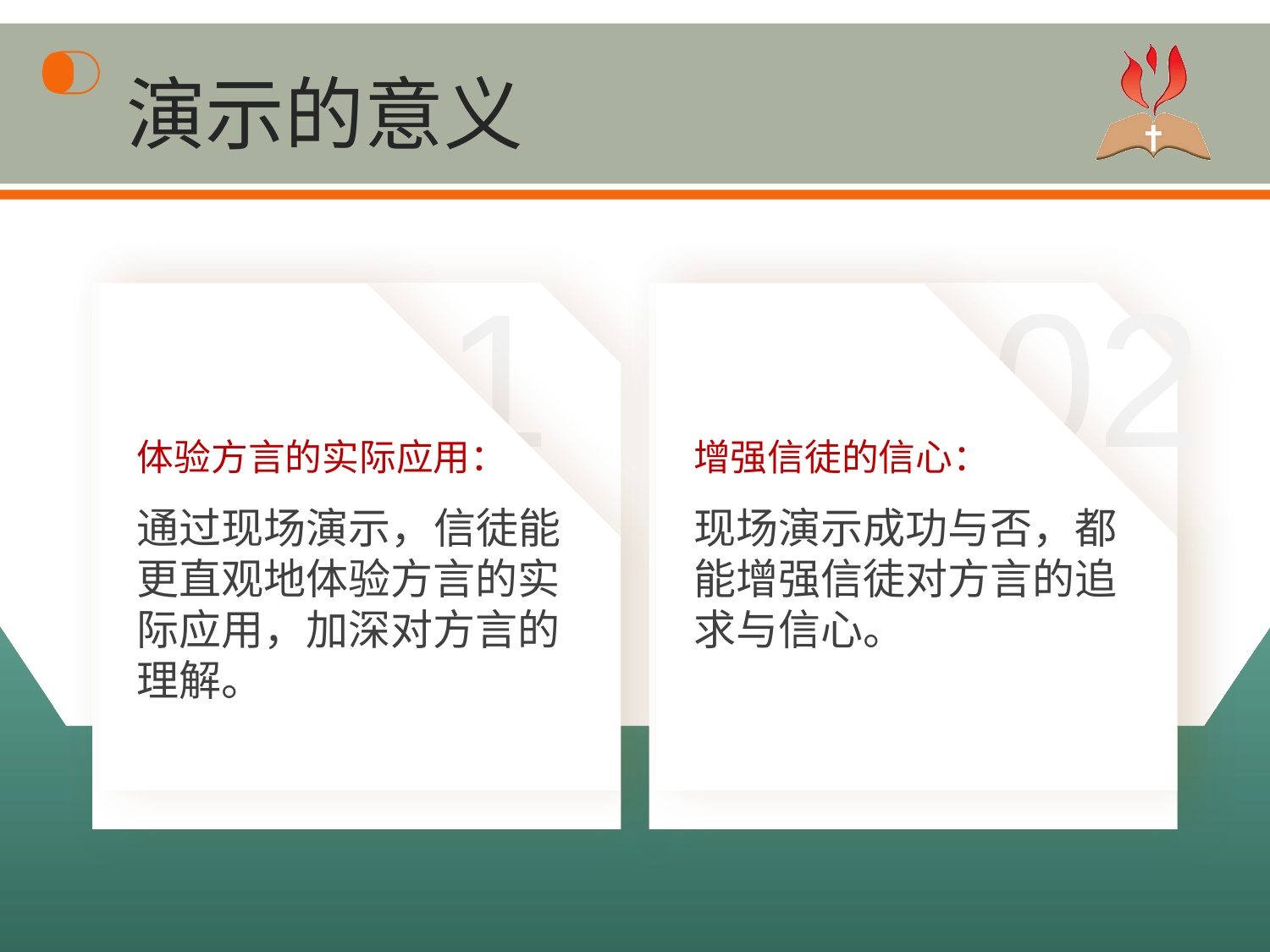

演示的意义

1
02

体验方言的实际应用：
增强信徒的信心：
现场演示成功与否，都能增强信徒对方言的追求与信心。
通过现场演示，信徒能更直观地体验方言的实际应用，加深对方言的理解。